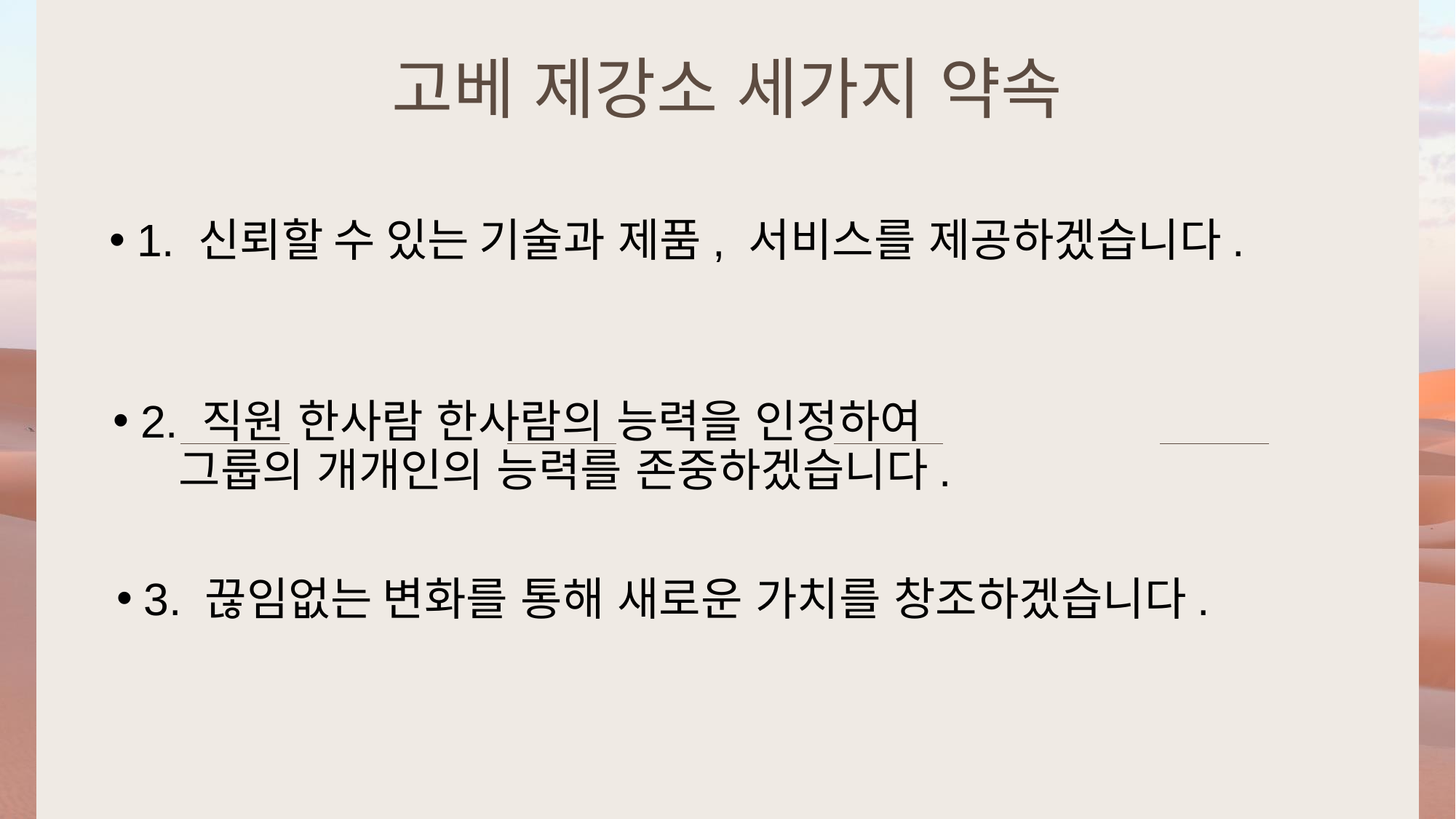

# 고베 제강소 세가지 약속

1. 신뢰할 수 있는 기술과 제품, 서비스를 제공하겠습니다.

2. 직원 한사람 한사람의 능력을 인정하여
   그룹의 개개인의 능력를 존중하겠습니다.

3. 끊임없는 변화를 통해 새로운 가치를 창조하겠습니다.